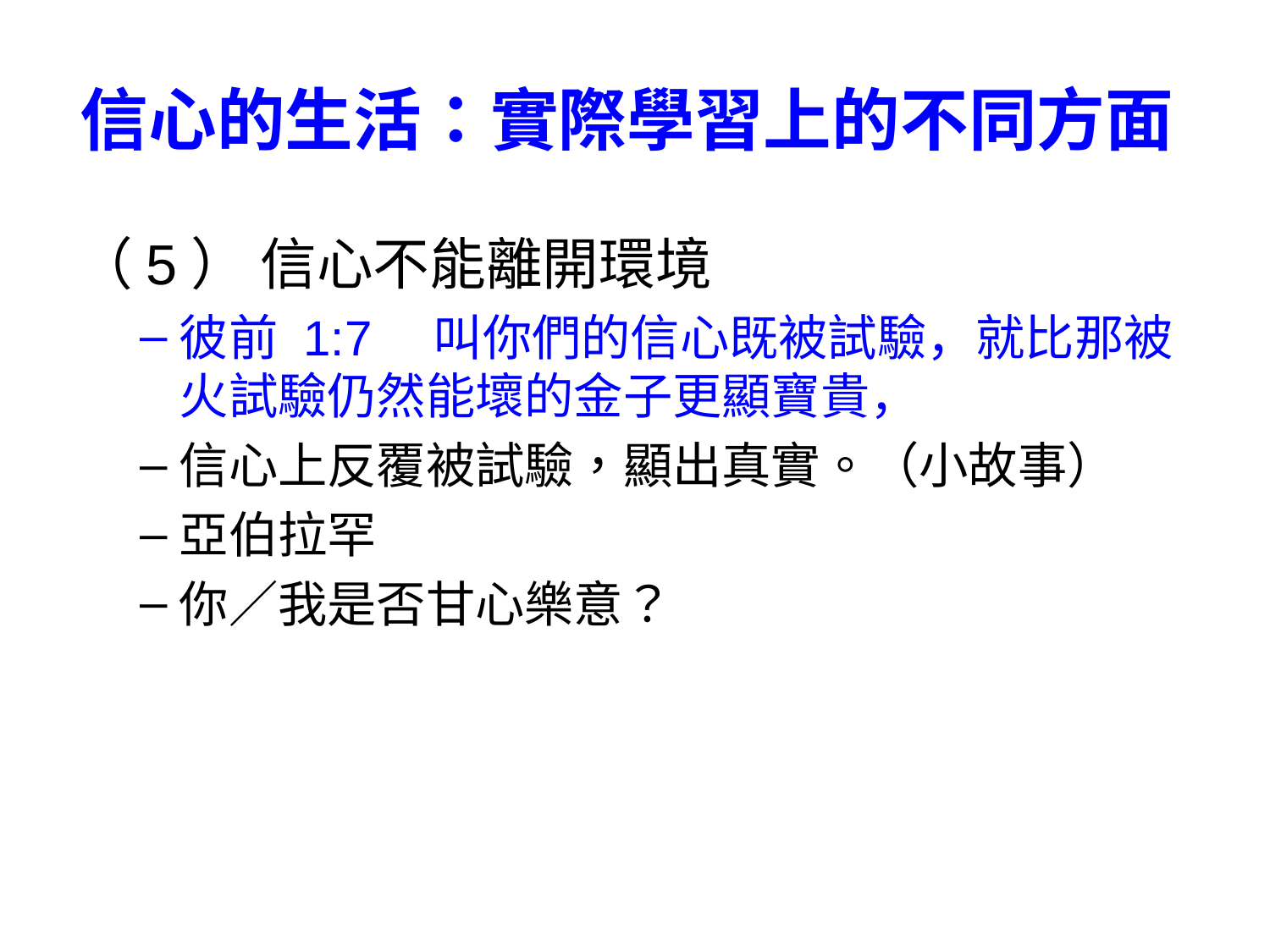

# 信心的生活：實際學習上的不同方面
（5） 信心不能離開環境
彼前 1:7	叫你們的信心既被試驗，就比那被火試驗仍然能壞的金子更顯寶貴，
信心上反覆被試驗，顯出真實。（小故事）
亞伯拉罕
你／我是否甘心樂意？